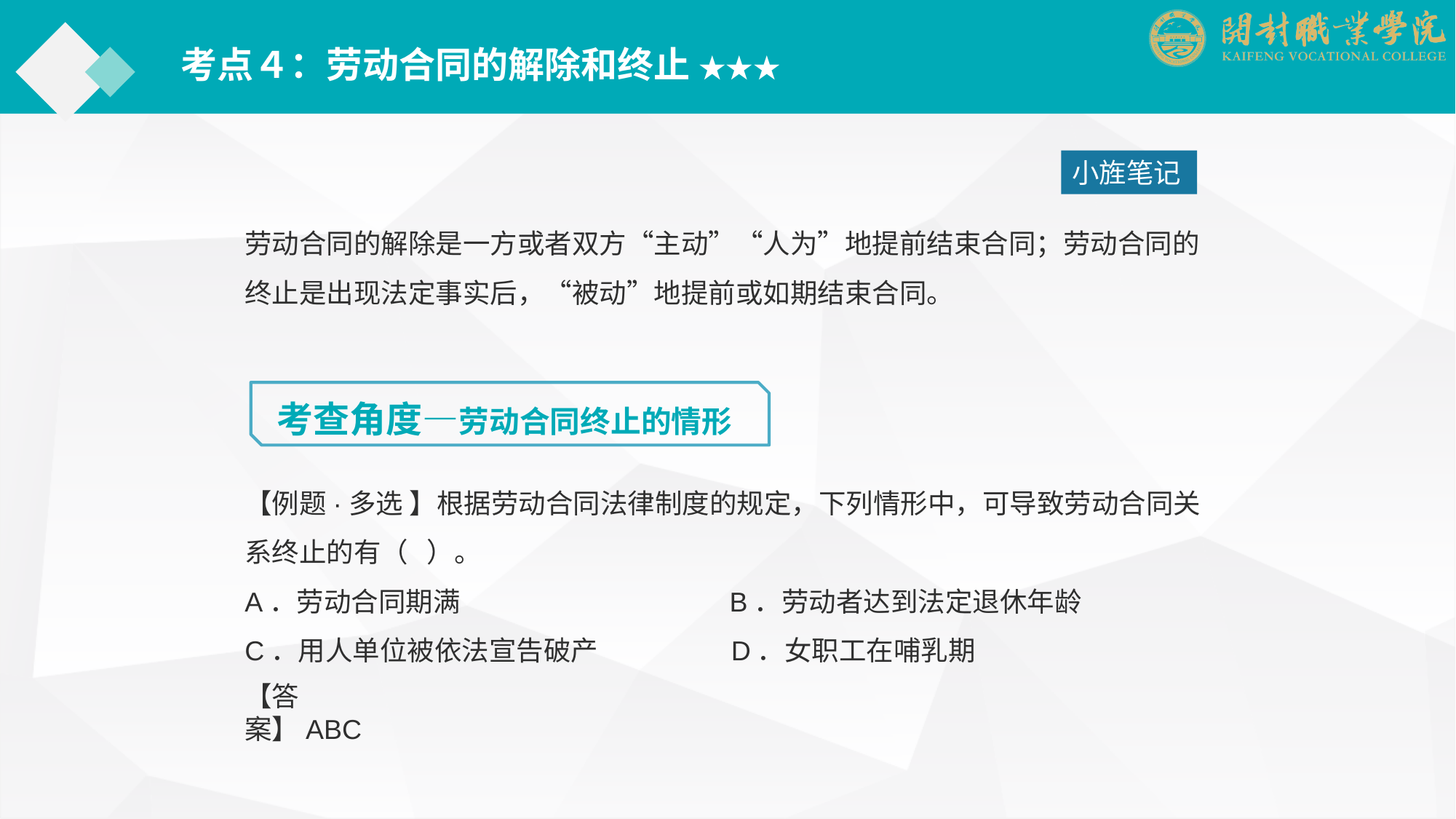

考点４：劳动合同的解除和终止 ★★★
小旌笔记
劳动合同的解除是一方或者双方“主动”“人为”地提前结束合同；劳动合同的终止是出现法定事实后，“被动”地提前或如期结束合同。
考查角度—劳动合同终止的情形

【例题·多选 】根据劳动合同法律制度的规定，下列情形中，可导致劳动合同关系终止的有（   ）。
A．劳动合同期满    　　　　　            　B．劳动者达到法定退休年龄
C．用人单位被依法宣告破产    　            D．女职工在哺乳期
【答案】ABC